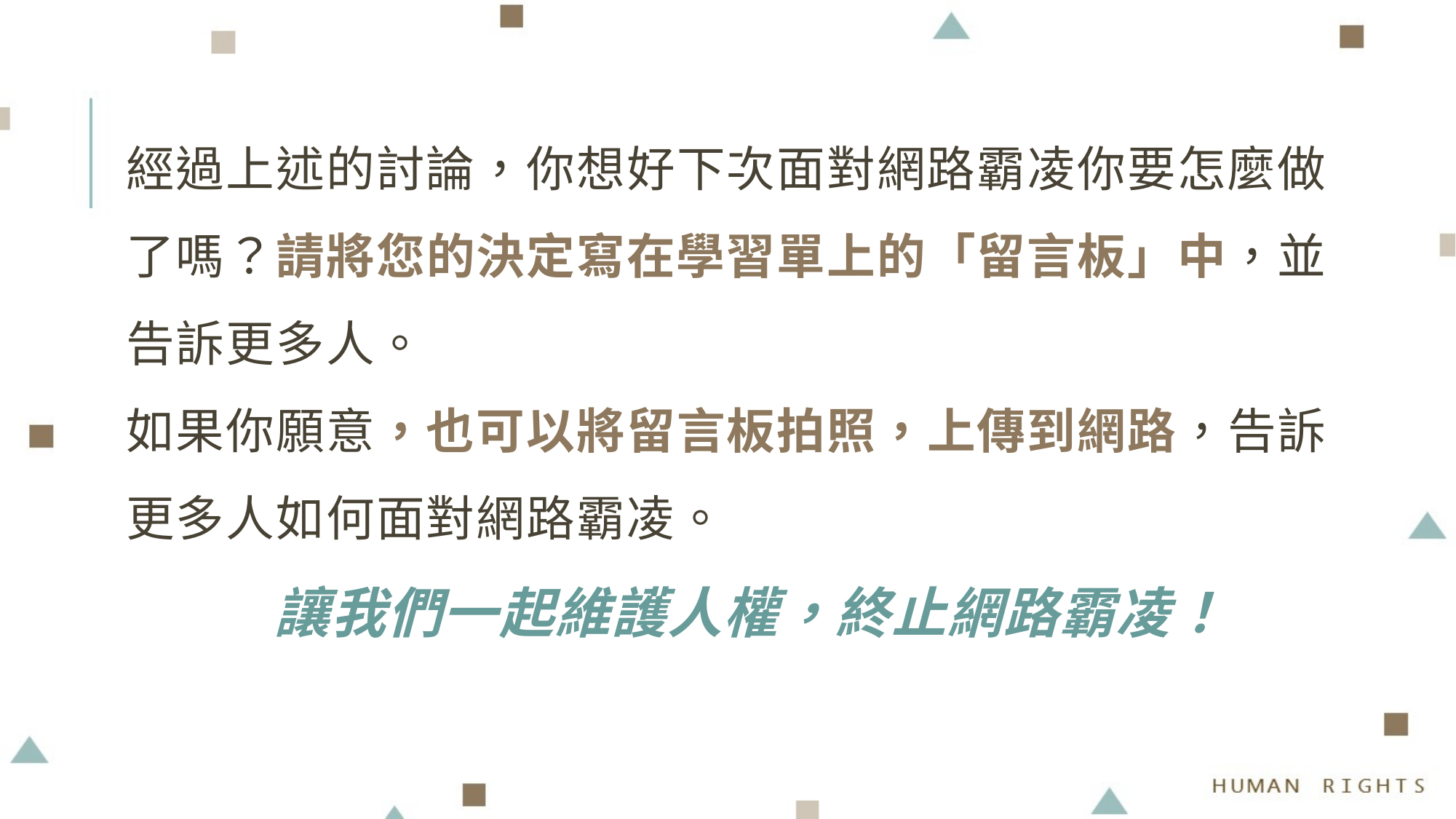

# 經過上述的討論，你想好下次面對網路霸凌你要怎麼做了嗎？請將您的決定寫在學習單上的「留言板」中，並告訴更多人。 如果你願意，也可以將留言板拍照，上傳到網路，告訴更多人如何面對網路霸凌。 讓我們一起維護人權，終止網路霸凌！